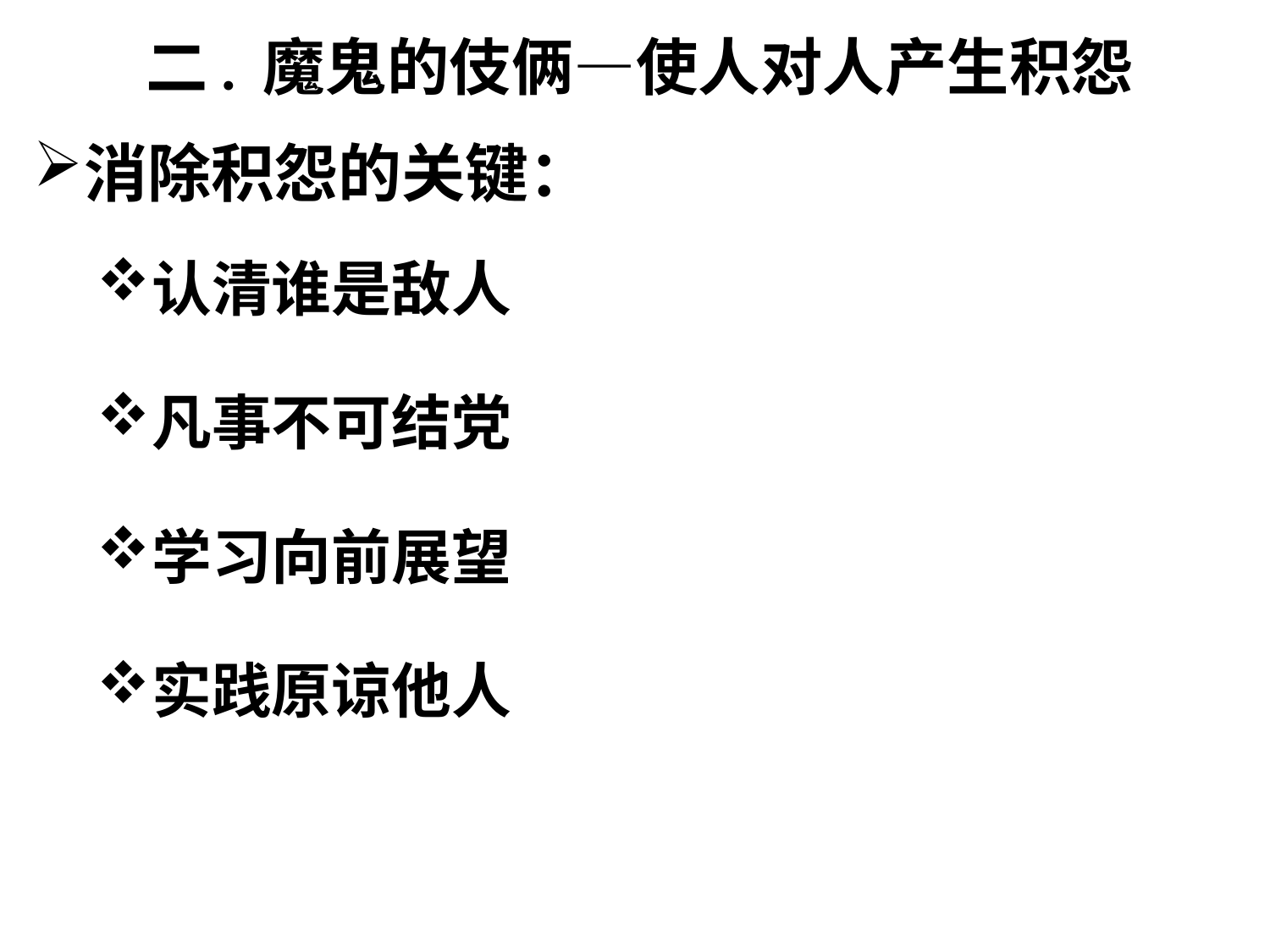

# 二. 魔鬼的伎俩—使人对人产生积怨
消除积怨的关键：

认清谁是敌人

凡事不可结党

学习向前展望

实践原谅他人